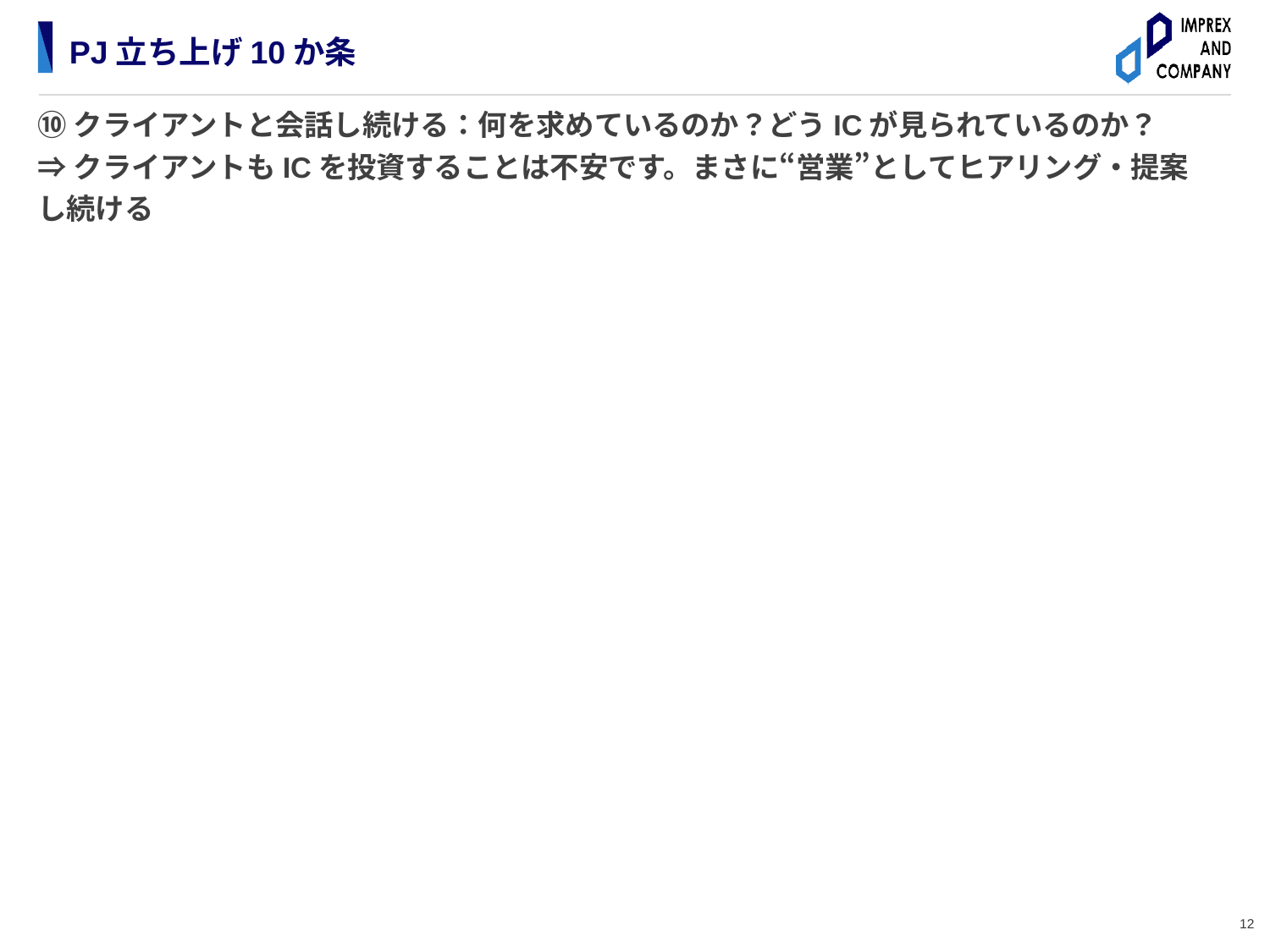

# PJ立ち上げ10か条
⑩クライアントと会話し続ける：何を求めているのか？どうICが見られているのか？
⇒クライアントもICを投資することは不安です。まさに“営業”としてヒアリング・提案し続ける
12